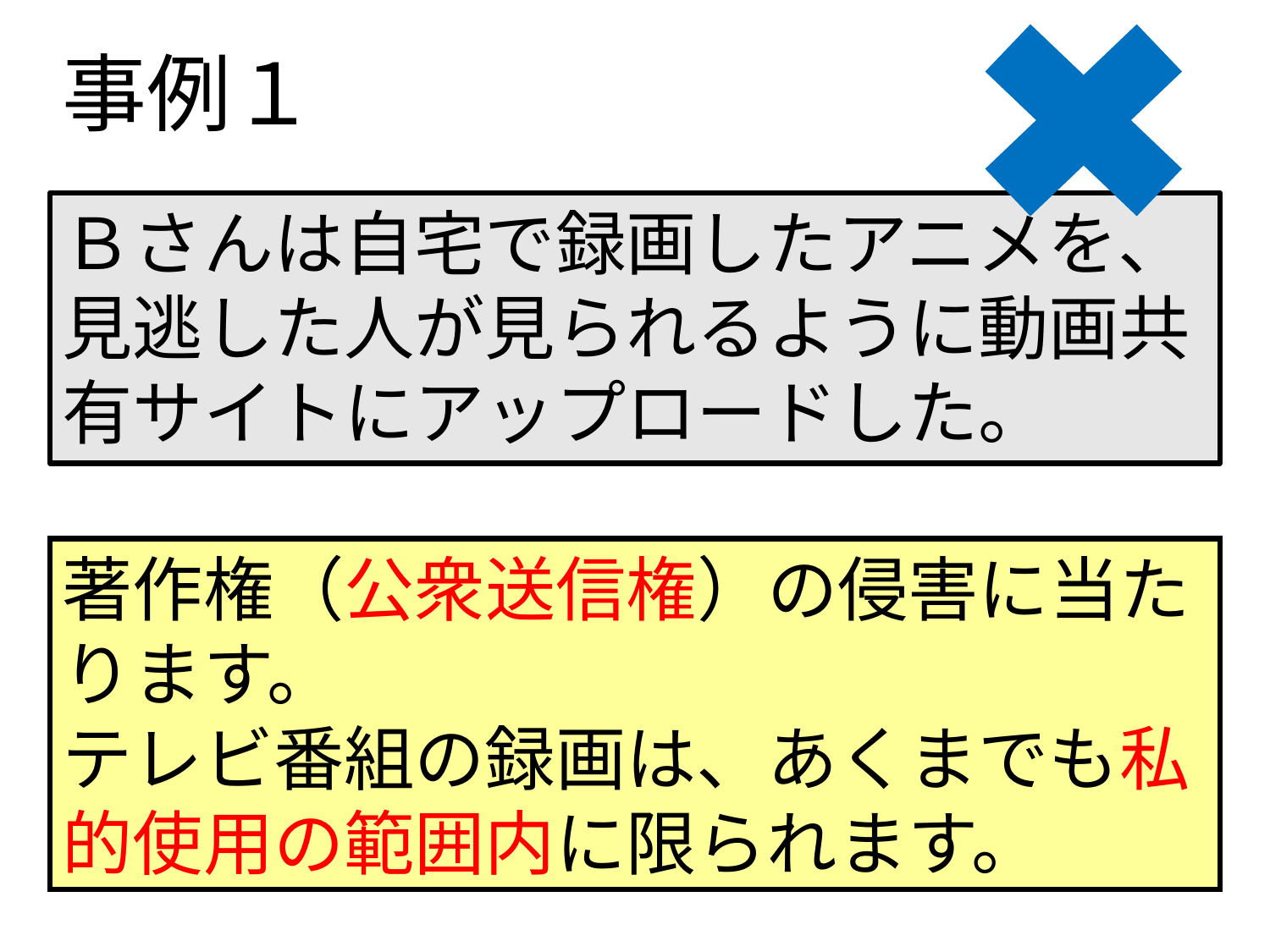

事例１

Ｂさんは自宅で録画したアニメを、見逃した人が見られるように動画共有サイトにアップロードした。
著作権（公衆送信権）の侵害に当たります。
テレビ番組の録画は、あくまでも私的使用の範囲内に限られます。